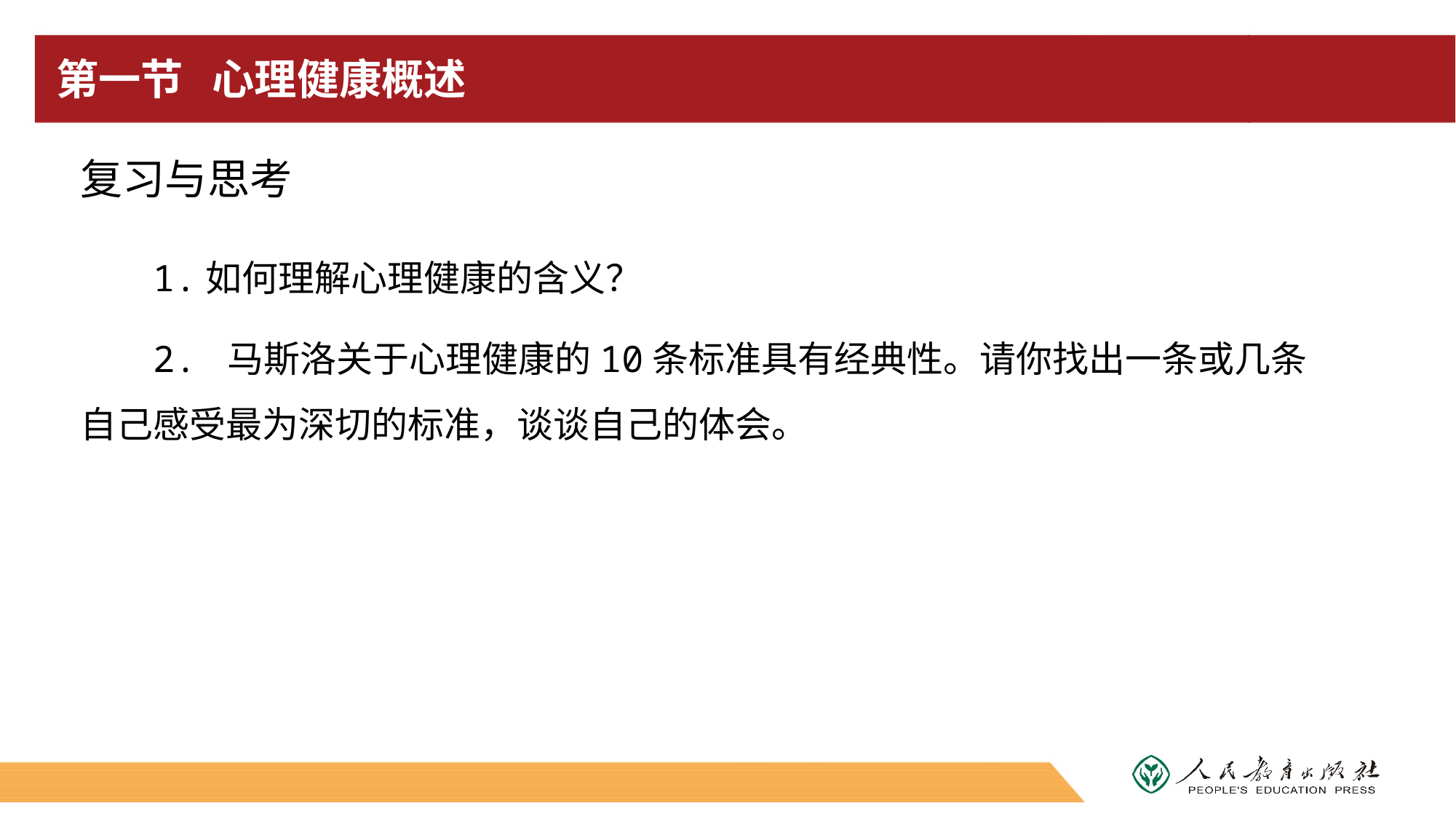

# 第一节   心理健康概述
复习与思考
1.如何理解心理健康的含义？
2. 马斯洛关于心理健康的10条标准具有经典性。请你找出一条或几条自己感受最为深切的标准，谈谈自己的体会。